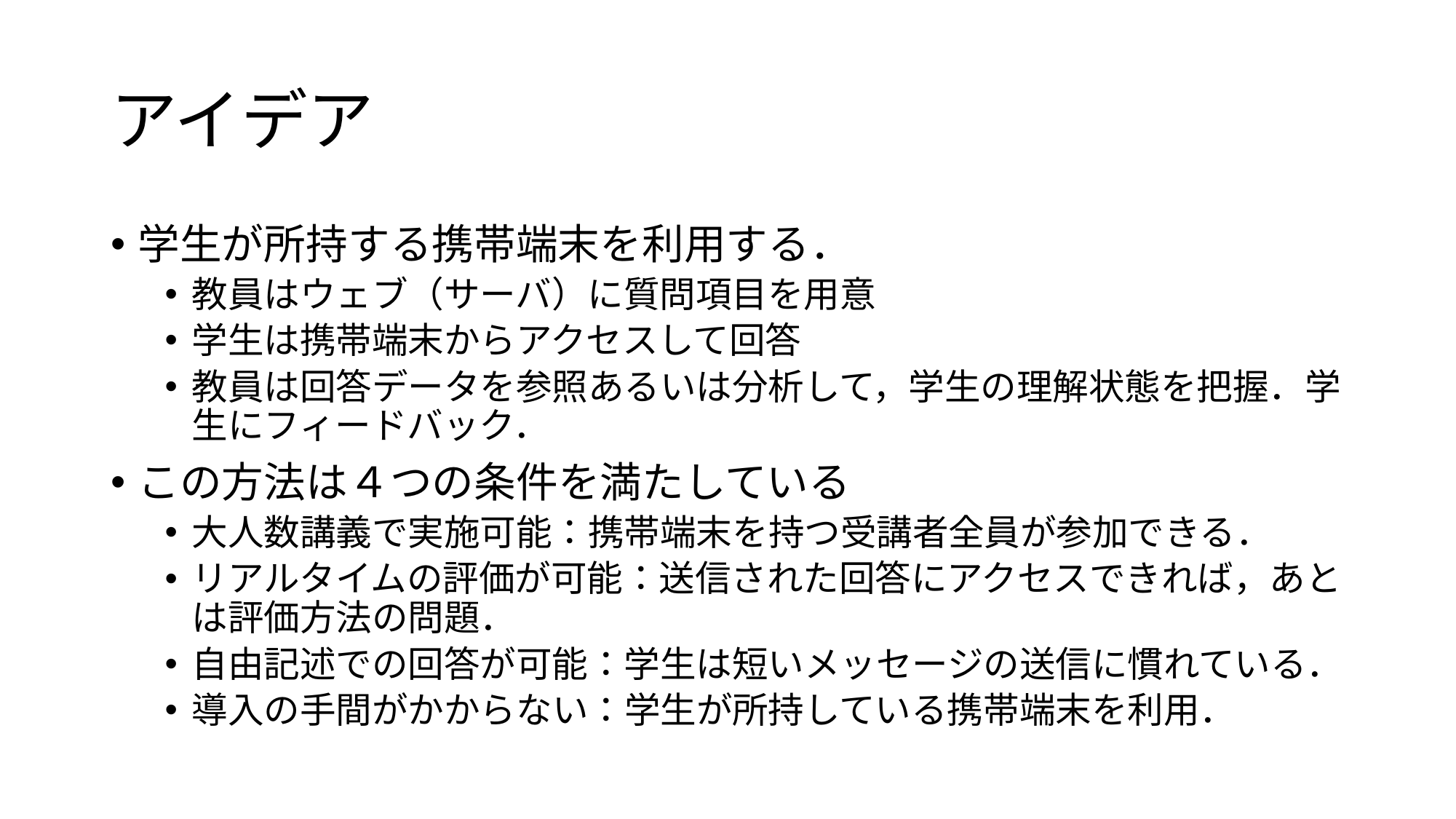

# アイデア
学生が所持する携帯端末を利用する．
教員はウェブ（サーバ）に質問項目を用意
学生は携帯端末からアクセスして回答
教員は回答データを参照あるいは分析して，学生の理解状態を把握．学生にフィードバック．
この方法は４つの条件を満たしている
大人数講義で実施可能：携帯端末を持つ受講者全員が参加できる．
リアルタイムの評価が可能：送信された回答にアクセスできれば，あとは評価方法の問題．
自由記述での回答が可能：学生は短いメッセージの送信に慣れている．
導入の手間がかからない：学生が所持している携帯端末を利用．